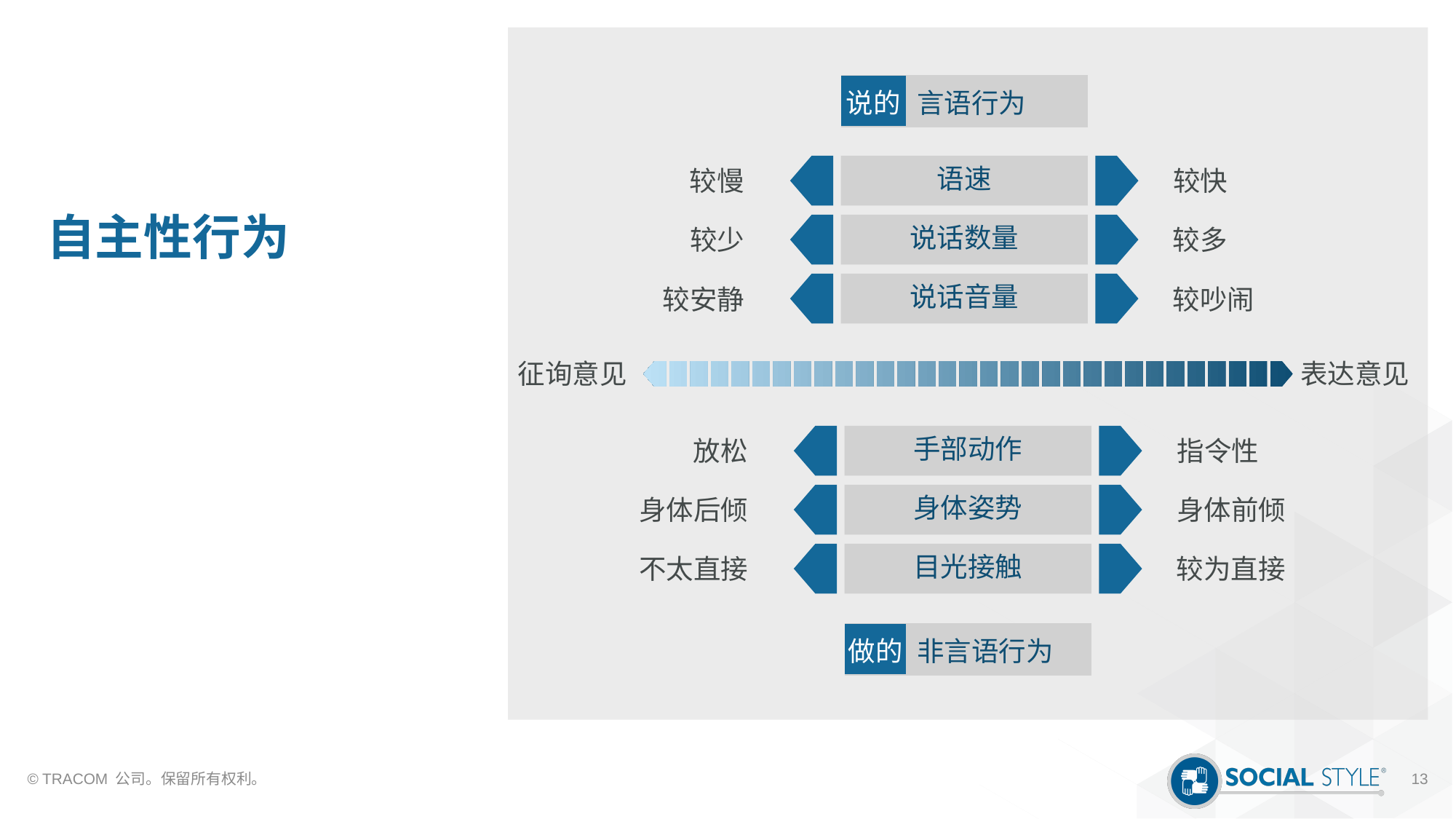

# 自主性行为

| 说的 | 言语行为 |
| --- | --- |

语速
较慢
较快

说话数量
较少
较多

说话音量

较安静
较吵闹
征询意见
表达意见

手部动作
放松
指令性

身体姿势
身体后倾
身体前倾

目光接触

不太直接
较为直接
| 做的 | 非言语行为 |
| --- | --- |
© TRACOM 公司。保留所有权利。
13